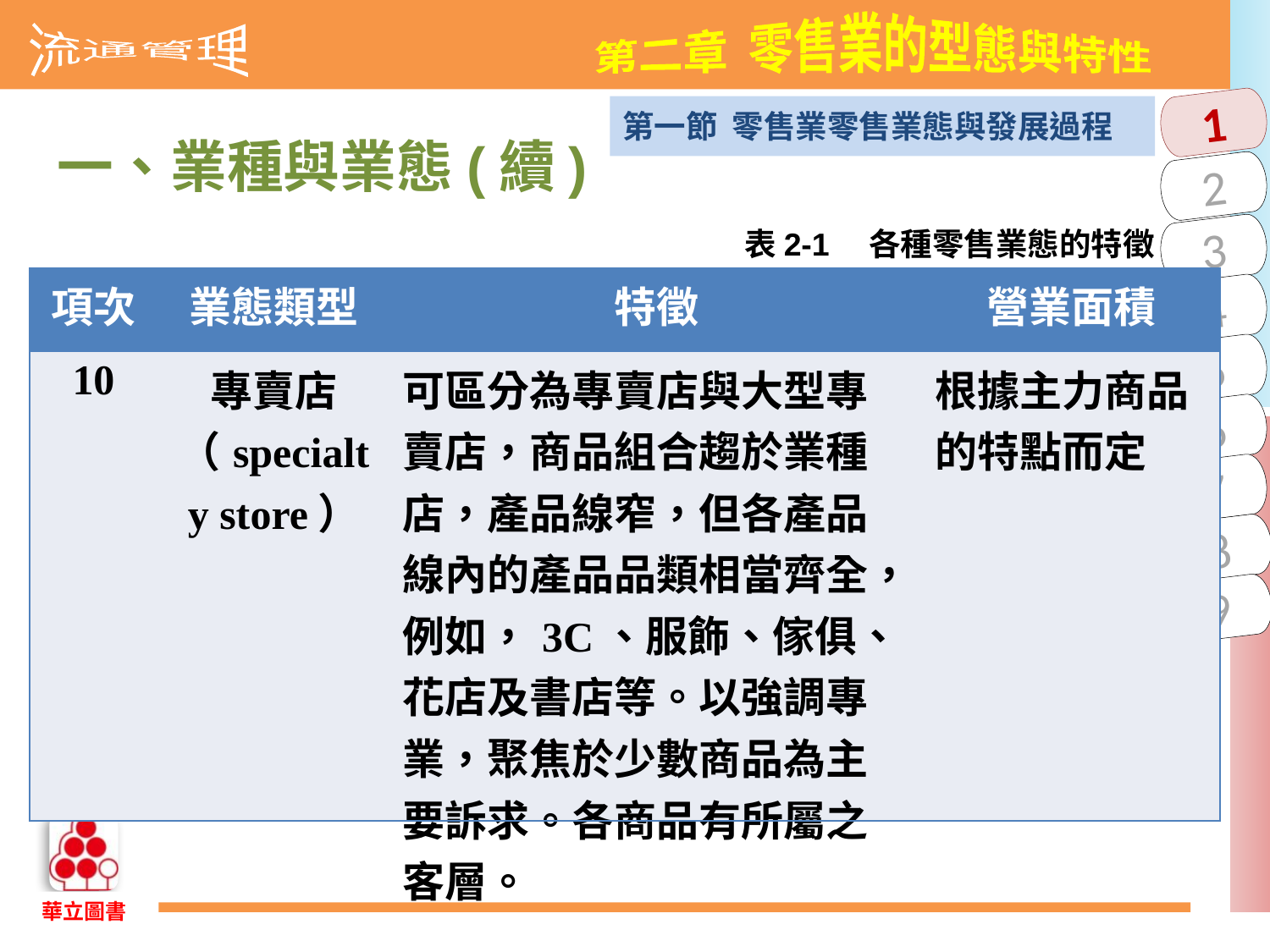

第一節  零售業零售業態與發展過程
一、業種與業態(續)

表2-1　各種零售業態的特徵
| 項次 | 業態類型 | 特徵 | 營業面積 |
| --- | --- | --- | --- |
| 10 | 專賣店 （specialty store） | 可區分為專賣店與大型專賣店，商品組合趨於業種店，產品線窄，但各產品線內的產品品類相當齊全，例如，3C、服飾、傢俱、花店及書店等。以強調專業，聚焦於少數商品為主要訴求。各商品有所屬之客層。 | 根據主力商品 的特點而定 |